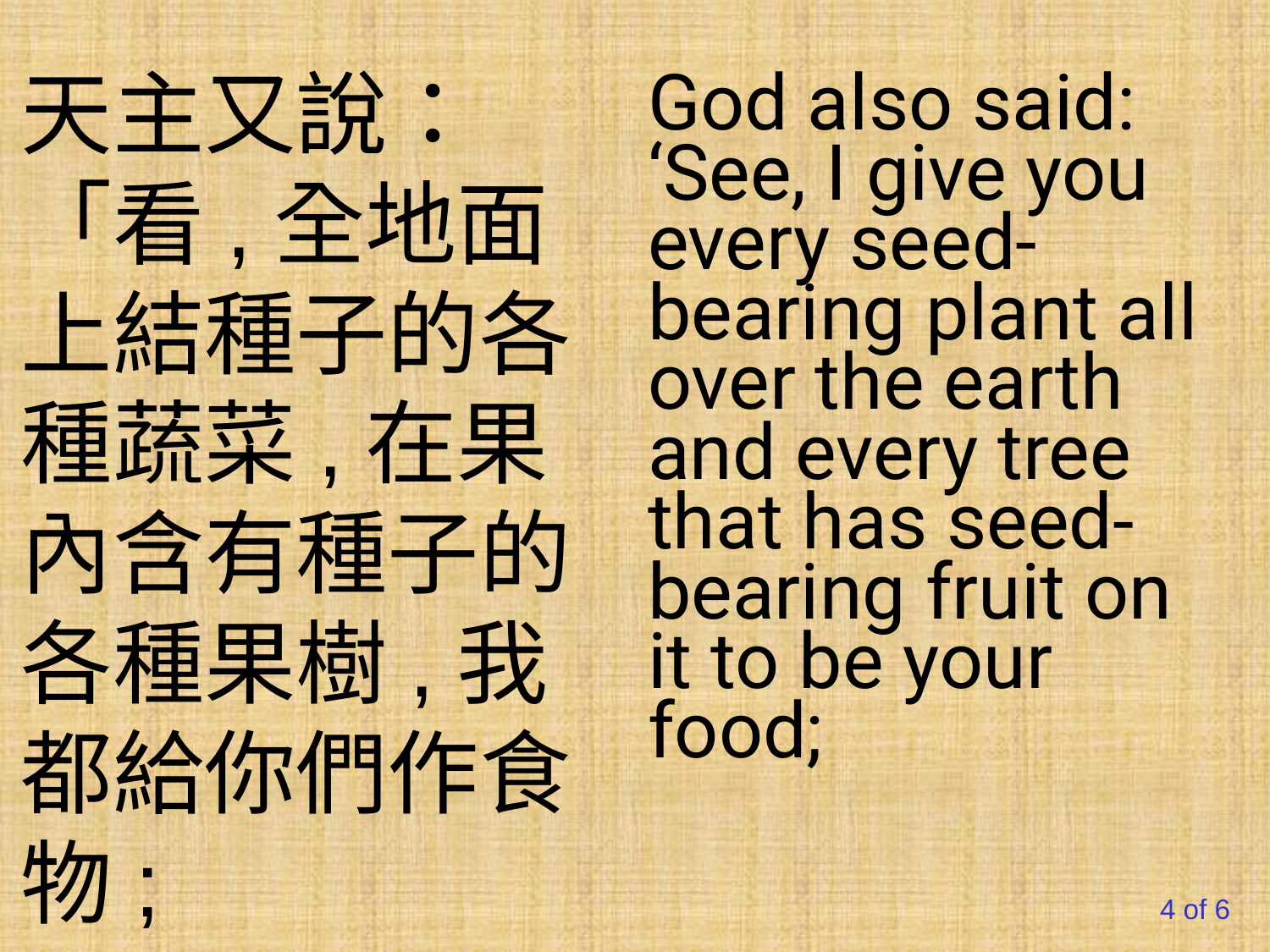

天主又說：「看,全地面上結種子的各種蔬菜,在果內含有種子的各種果樹,我都給你們作食物;
God also said: ‘See, I give you every seed-bearing plant all over the earth and every tree that has seed-bearing fruit on it to be your food;
4 of 6